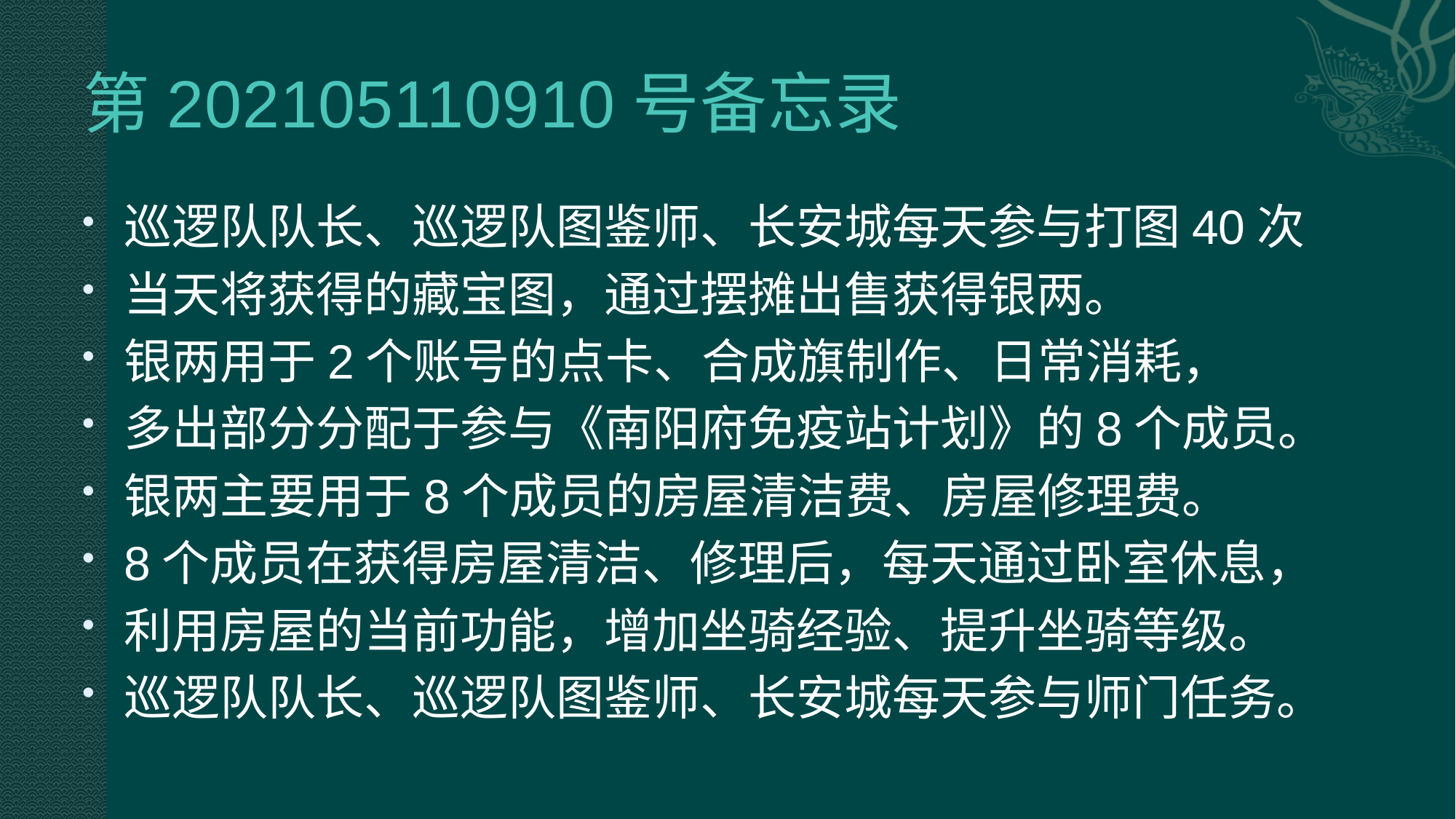

# 第202105110910号备忘录
巡逻队队长、巡逻队图鉴师、长安城每天参与打图40次
当天将获得的藏宝图，通过摆摊出售获得银两。
银两用于2个账号的点卡、合成旗制作、日常消耗，
多出部分分配于参与《南阳府免疫站计划》的8个成员。
银两主要用于8个成员的房屋清洁费、房屋修理费。
8个成员在获得房屋清洁、修理后，每天通过卧室休息，
利用房屋的当前功能，增加坐骑经验、提升坐骑等级。
巡逻队队长、巡逻队图鉴师、长安城每天参与师门任务。